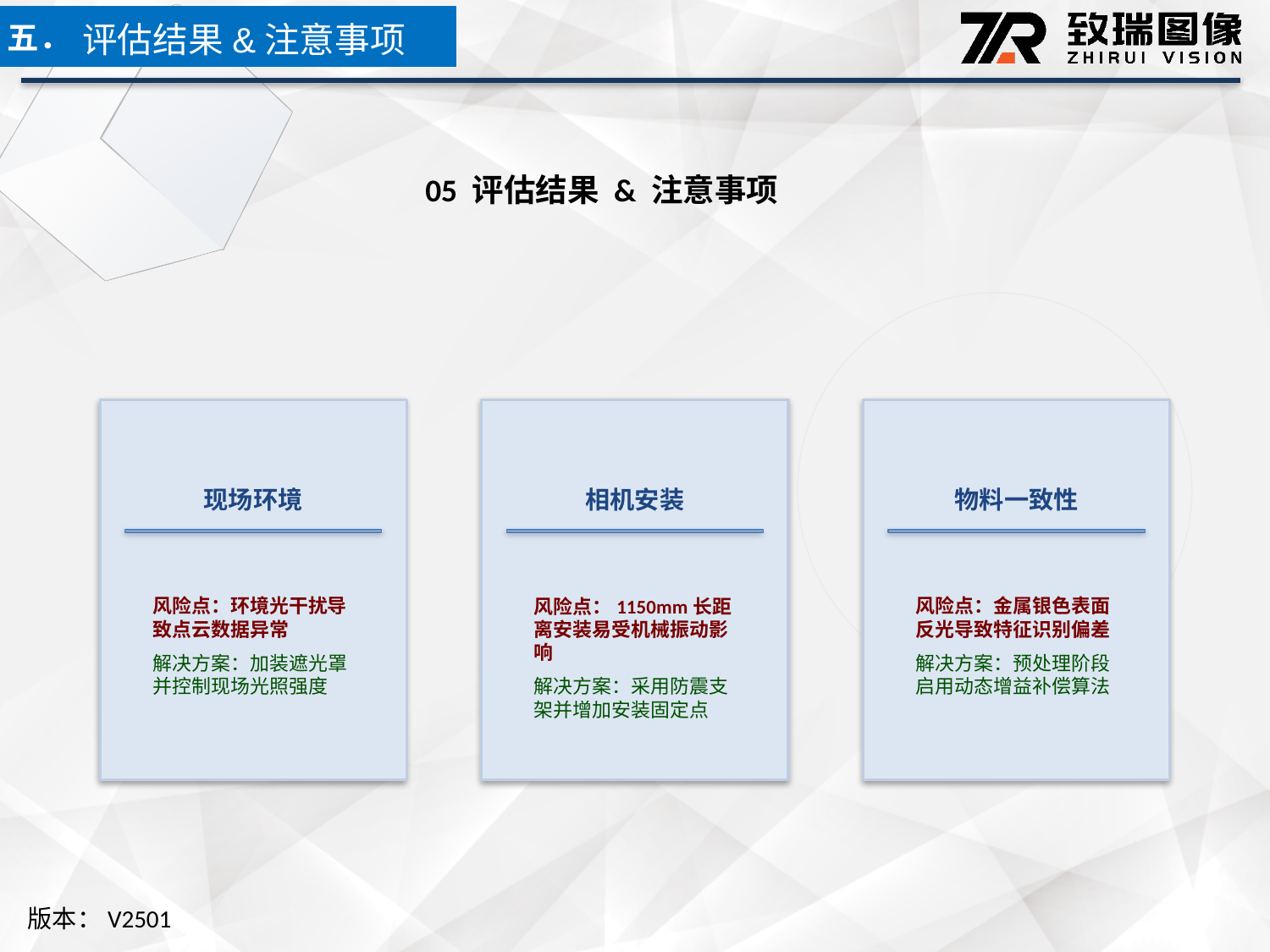

五．
评估结果&注意事项

05 评估结果 & 注意事项

现场环境

相机安装

物料一致性

风险点：环境光干扰导致点云数据异常
解决方案：加装遮光罩并控制现场光照强度

风险点：1150mm长距离安装易受机械振动影响
解决方案：采用防震支架并增加安装固定点

风险点：金属银色表面反光导致特征识别偏差
解决方案：预处理阶段启用动态增益补偿算法